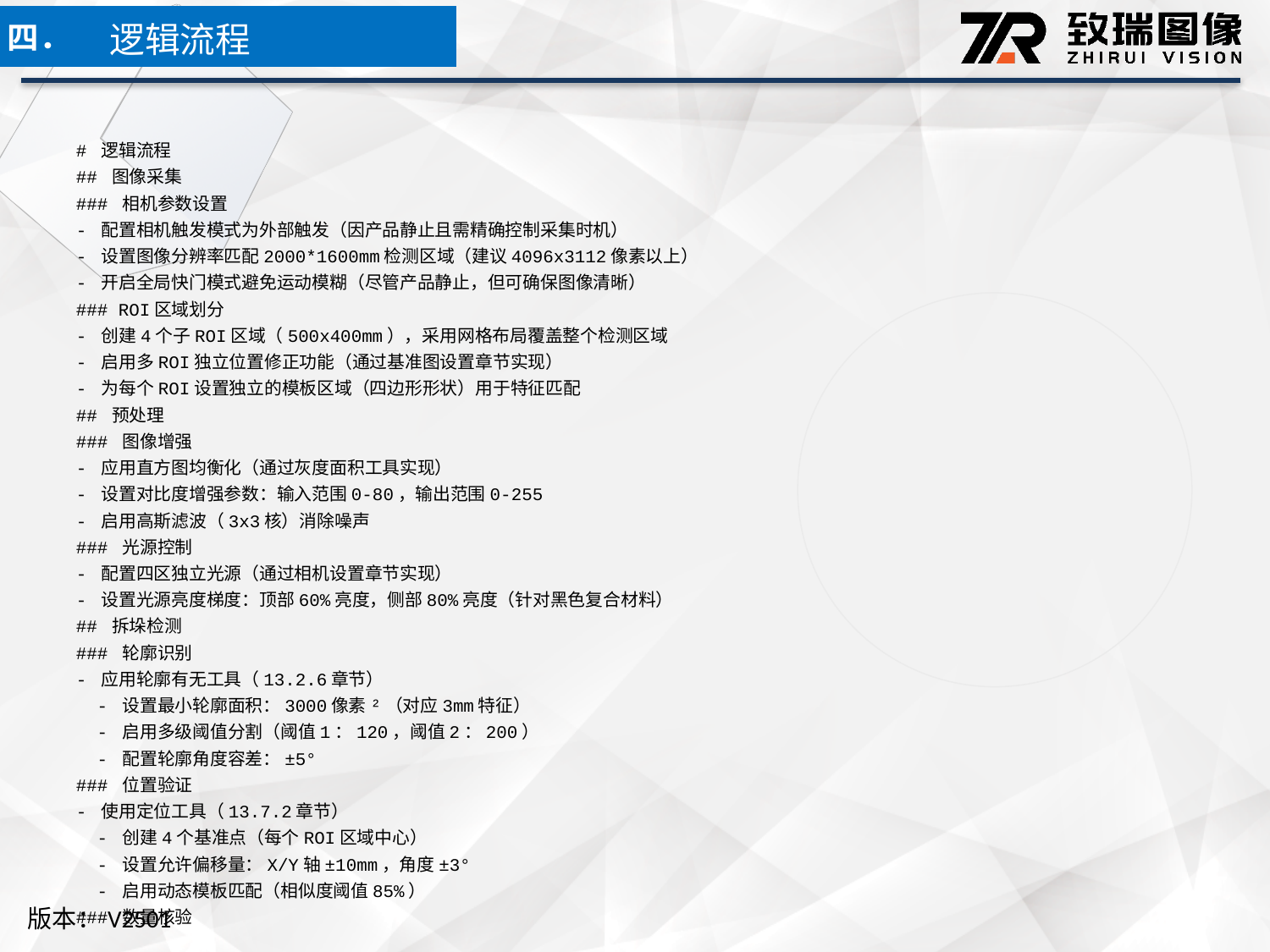

逻辑流程
四．

# 逻辑流程
## 图像采集
### 相机参数设置
- 配置相机触发模式为外部触发（因产品静止且需精确控制采集时机）
- 设置图像分辨率匹配2000*1600mm检测区域（建议4096x3112像素以上）
- 开启全局快门模式避免运动模糊（尽管产品静止，但可确保图像清晰）
### ROI区域划分
- 创建4个子ROI区域（500x400mm），采用网格布局覆盖整个检测区域
- 启用多ROI独立位置修正功能（通过基准图设置章节实现）
- 为每个ROI设置独立的模板区域（四边形形状）用于特征匹配
## 预处理
### 图像增强
- 应用直方图均衡化（通过灰度面积工具实现）
- 设置对比度增强参数：输入范围0-80，输出范围0-255
- 启用高斯滤波（3x3核）消除噪声
### 光源控制
- 配置四区独立光源（通过相机设置章节实现）
- 设置光源亮度梯度：顶部60%亮度，侧部80%亮度（针对黑色复合材料）
## 拆垛检测
### 轮廓识别
- 应用轮廓有无工具（13.2.6章节）
  - 设置最小轮廓面积：3000像素²（对应3mm特征）
  - 启用多级阈值分割（阈值1：120，阈值2：200）
  - 配置轮廓角度容差：±5°
### 位置验证
- 使用定位工具（13.7.2章节）
  - 创建4个基准点（每个ROI区域中心）
  - 设置允许偏移量：X/Y轴±10mm，角度±3°
  - 启用动态模板匹配（相似度阈值85%）
### 数量核验